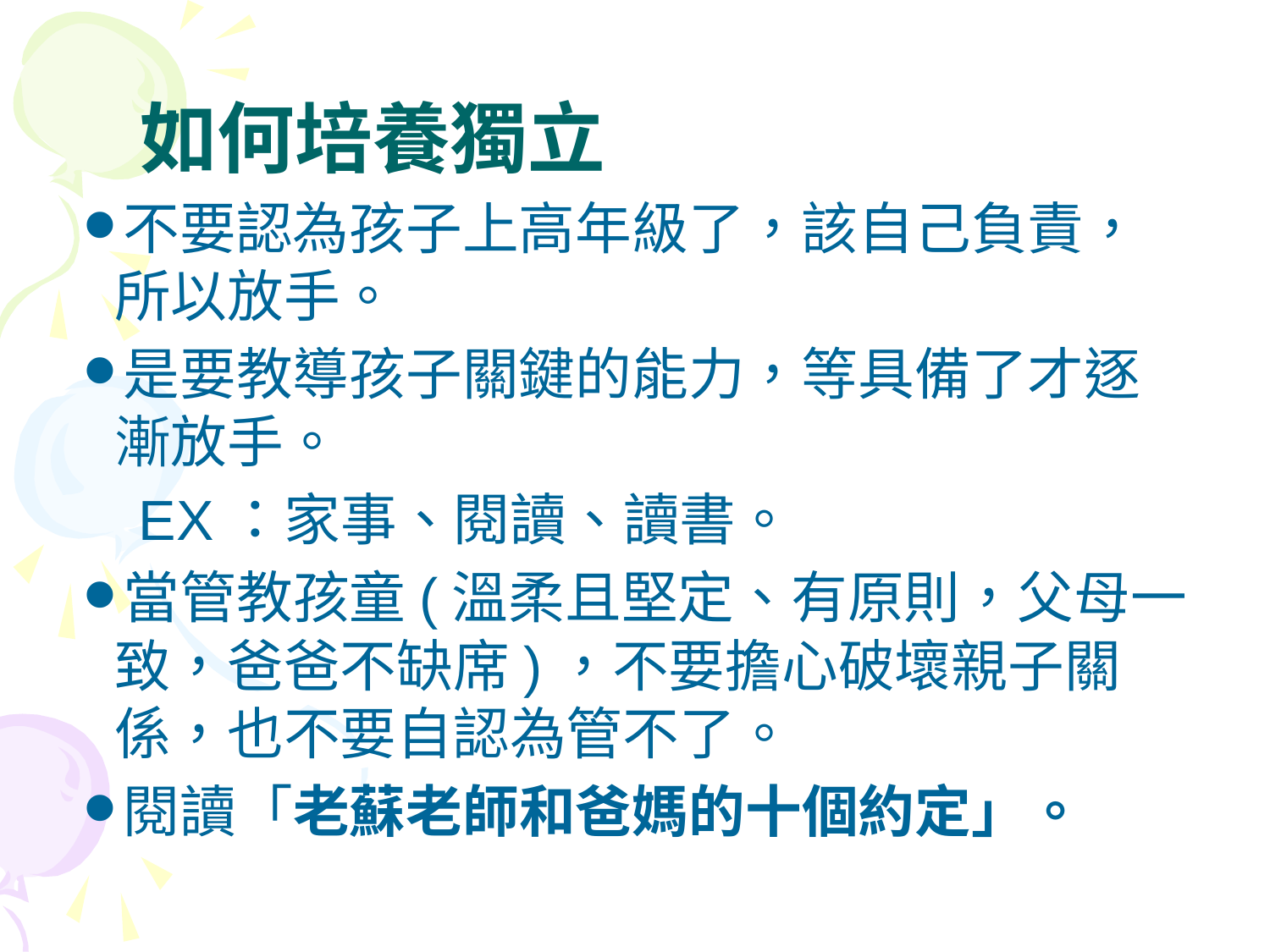

# 如何培養獨立
不要認為孩子上高年級了，該自己負責，所以放手。
是要教導孩子關鍵的能力，等具備了才逐漸放手。
    EX：家事、閱讀、讀書。
當管教孩童(溫柔且堅定、有原則，父母一致，爸爸不缺席)，不要擔心破壞親子關係，也不要自認為管不了。
閱讀「老蘇老師和爸媽的十個約定」。